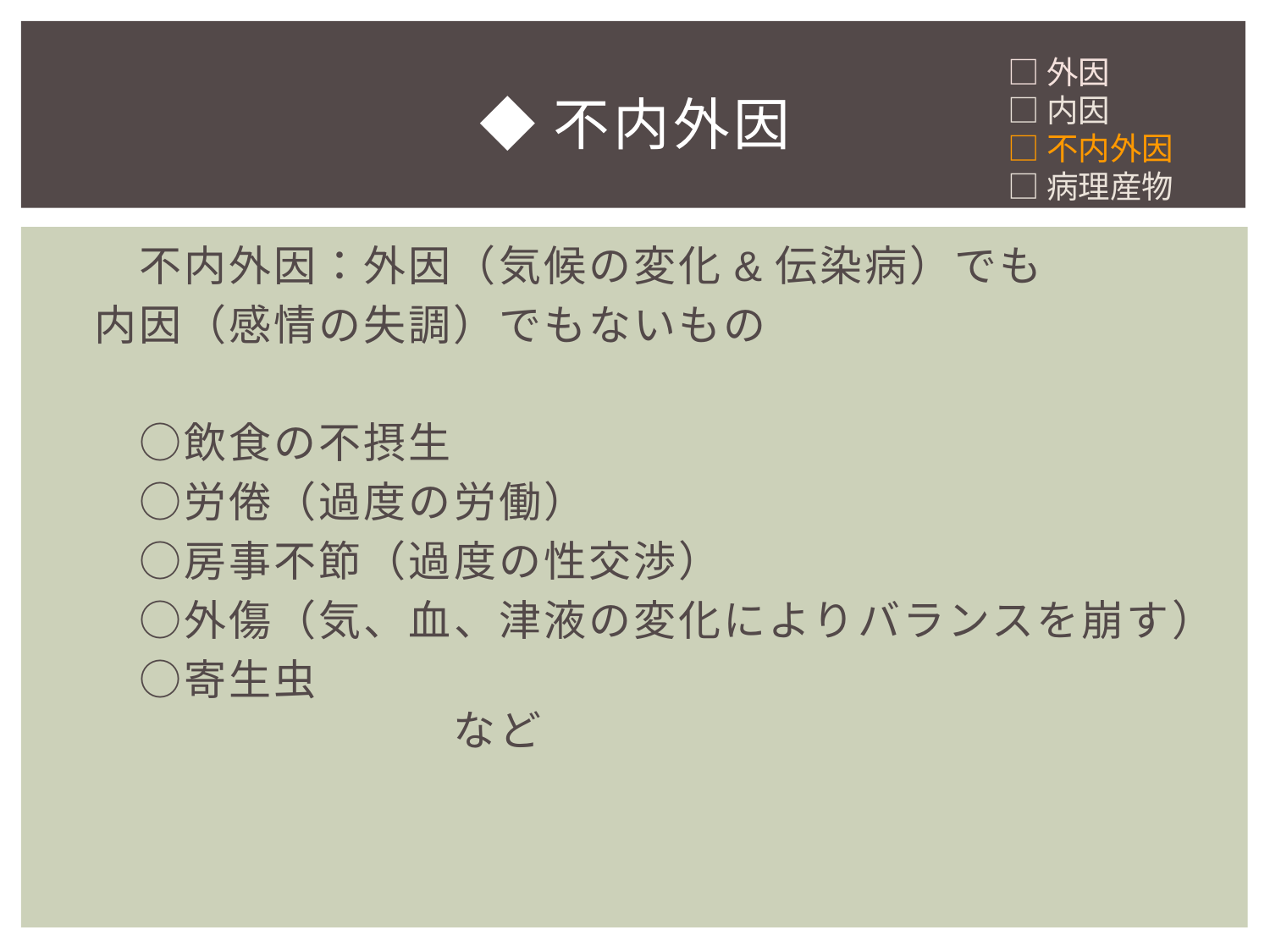

□外因
□内因
□不内外因
□病理産物
# ◆不内外因
　不内外因：外因（気候の変化&伝染病）でも
内因（感情の失調）でもないもの

　○飲食の不摂生
　○労倦（過度の労働）
　○房事不節（過度の性交渉）
　○外傷（気、血、津液の変化によりバランスを崩す）
　○寄生虫　　　　　　　　　　　　　　　　　　　　　　　　　　　　など